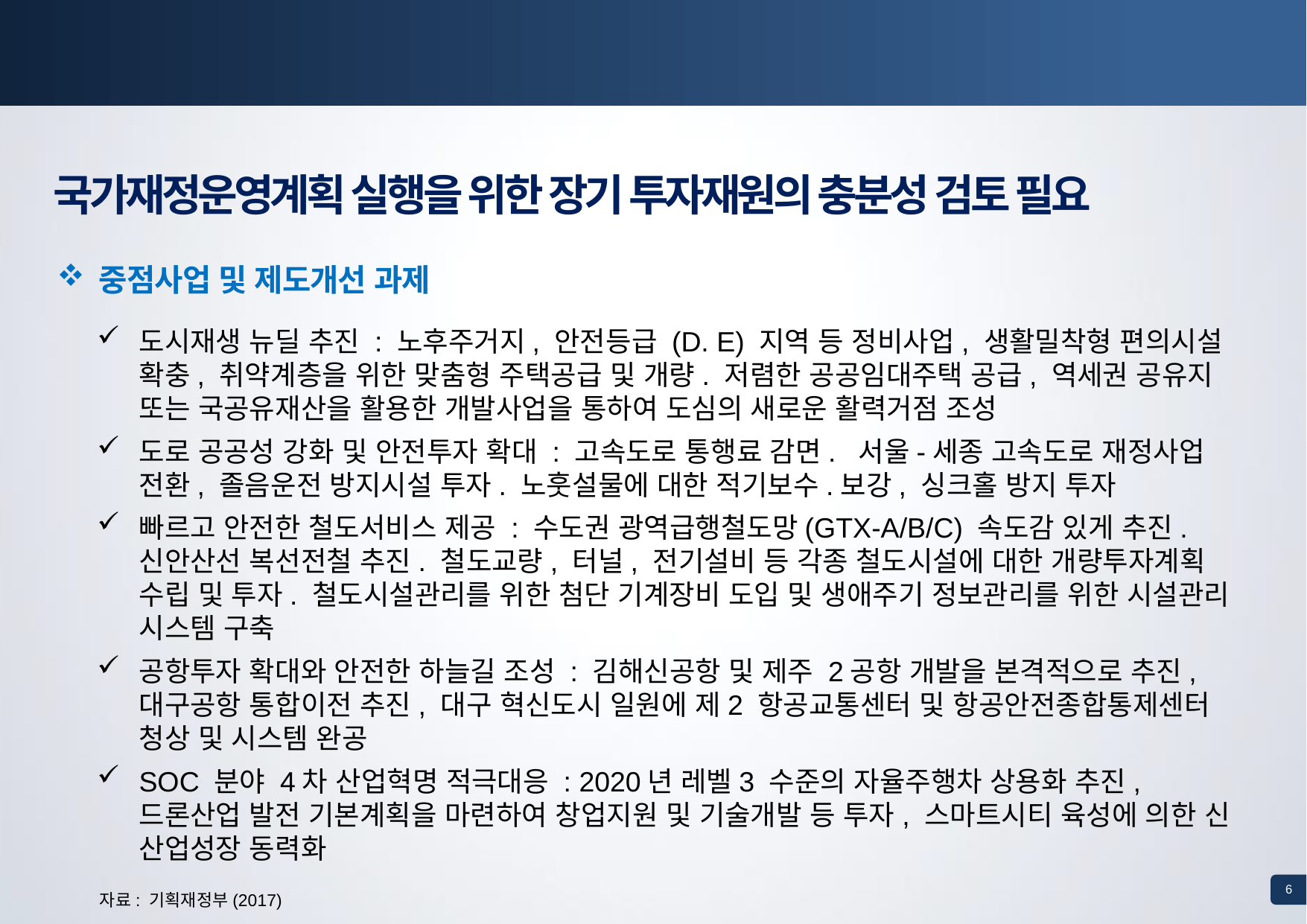

중기 인프라 투자정책 방향
국가재정운영계획 실행을 위한 장기 투자재원의 충분성 검토 필요
중점사업 및 제도개선 과제
도시재생 뉴딜 추진 : 노후주거지, 안전등급 (D. E) 지역 등 정비사업, 생활밀착형 편의시설 확충, 취약계층을 위한 맞춤형 주택공급 및 개량. 저렴한 공공임대주택 공급, 역세권 공유지 또는 국공유재산을 활용한 개발사업을 통하여 도심의 새로운 활력거점 조성
도로 공공성 강화 및 안전투자 확대 : 고속도로 통행료 감면.  서울-세종 고속도로 재정사업 전환, 졸음운전 방지시설 투자. 노훗설물에 대한 적기보수.보강, 싱크홀 방지 투자
빠르고 안전한 철도서비스 제공 : 수도권 광역급행철도망(GTX-A/B/C) 속도감 있게 추진. 신안산선 복선전철 추진. 철도교량, 터널, 전기설비 등 각종 철도시설에 대한 개량투자계획 수립 및 투자. 철도시설관리를 위한 첨단 기계장비 도입 및 생애주기 정보관리를 위한 시설관리 시스템 구축
공항투자 확대와 안전한 하늘길 조성 : 김해신공항 및 제주 2공항 개발을 본격적으로 추진, 대구공항 통합이전 추진, 대구 혁신도시 일원에 제2 항공교통센터 및 항공안전종합통제센터 청상 및 시스템 완공
SOC 분야 4차 산업혁명 적극대응 : 2020년 레벨3 수준의 자율주행차 상용화 추진, 드론산업 발전 기본계획을 마련하여 창업지원 및 기술개발 등 투자, 스마트시티 육성에 의한 신 산업성장 동력화
6

자료: 기획재정부(2017)